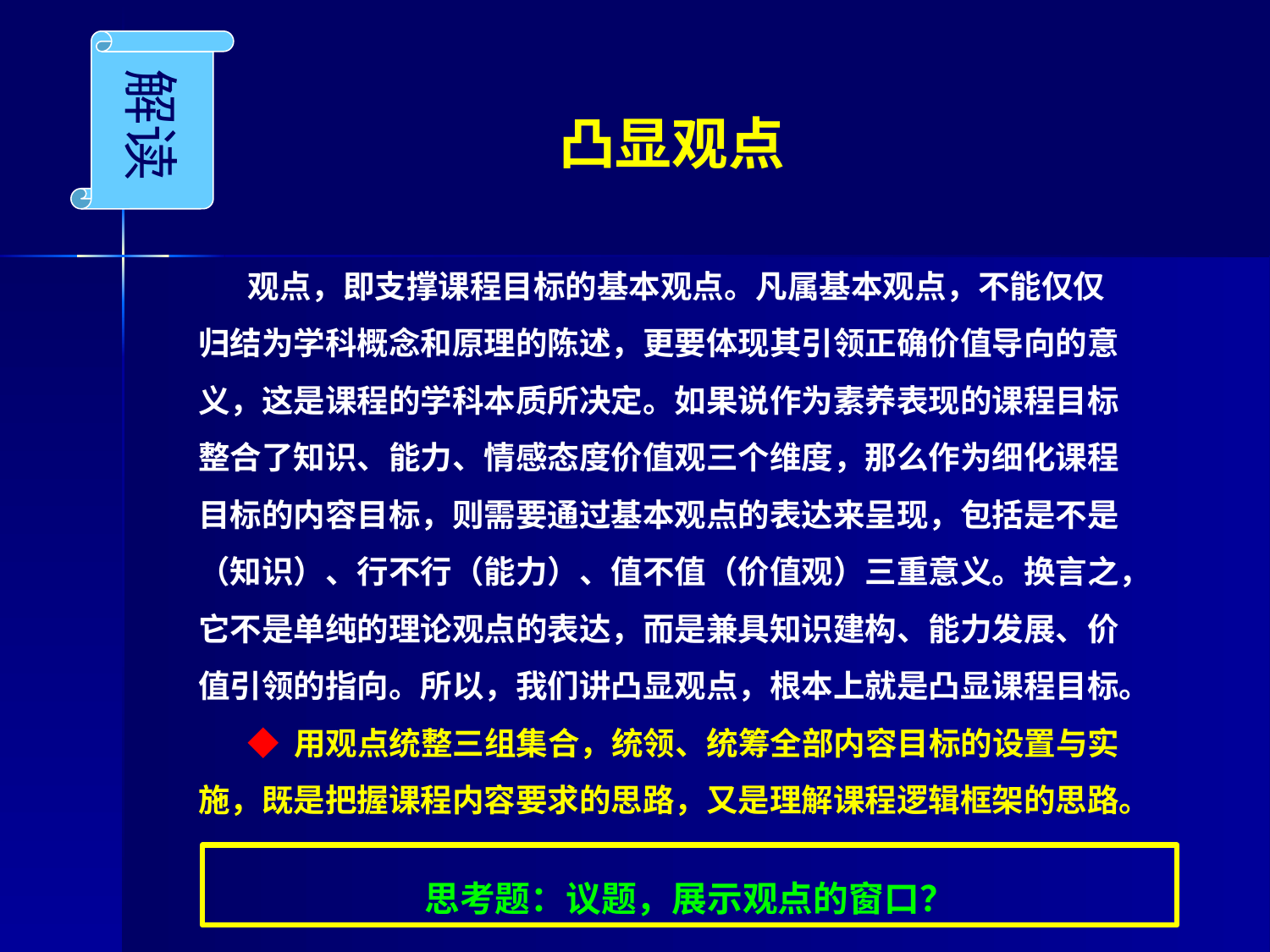

解读
# 凸显观点
观点，即支撑课程目标的基本观点。凡属基本观点，不能仅仅归结为学科概念和原理的陈述，更要体现其引领正确价值导向的意义，这是课程的学科本质所决定。如果说作为素养表现的课程目标整合了知识、能力、情感态度价值观三个维度，那么作为细化课程目标的内容目标，则需要通过基本观点的表达来呈现，包括是不是（知识）、行不行（能力）、值不值（价值观）三重意义。换言之，它不是单纯的理论观点的表达，而是兼具知识建构、能力发展、价值引领的指向。所以，我们讲凸显观点，根本上就是凸显课程目标。
◆ 用观点统整三组集合，统领、统筹全部内容目标的设置与实施，既是把握课程内容要求的思路，又是理解课程逻辑框架的思路。

思考题：议题，展示观点的窗口？